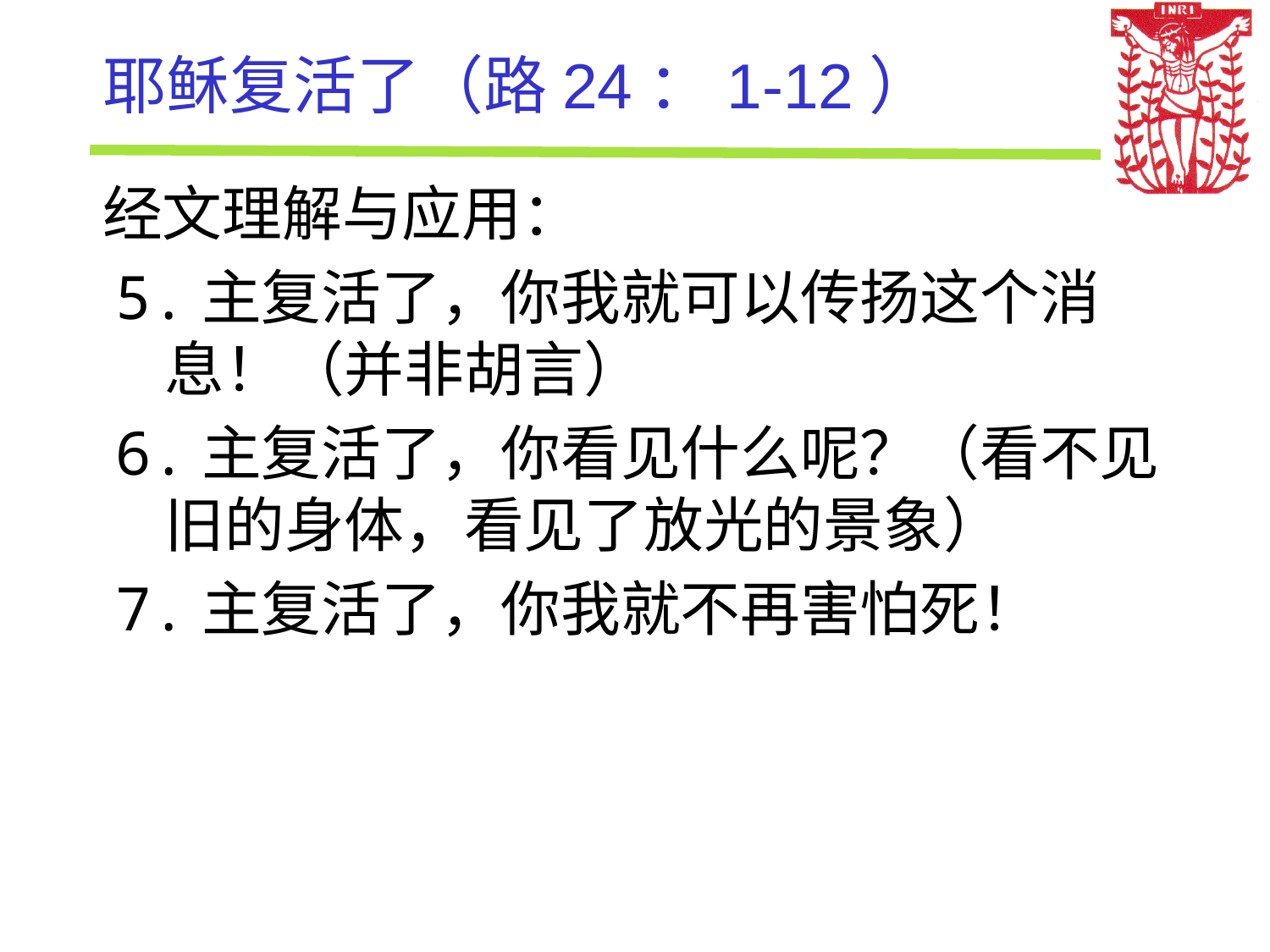

# 耶稣复活了（路24：1-12）
经文理解与应用：
5.主复活了，你我就可以传扬这个消息！（并非胡言）
6.主复活了，你看见什么呢？（看不见旧的身体，看见了放光的景象）
7.主复活了，你我就不再害怕死！